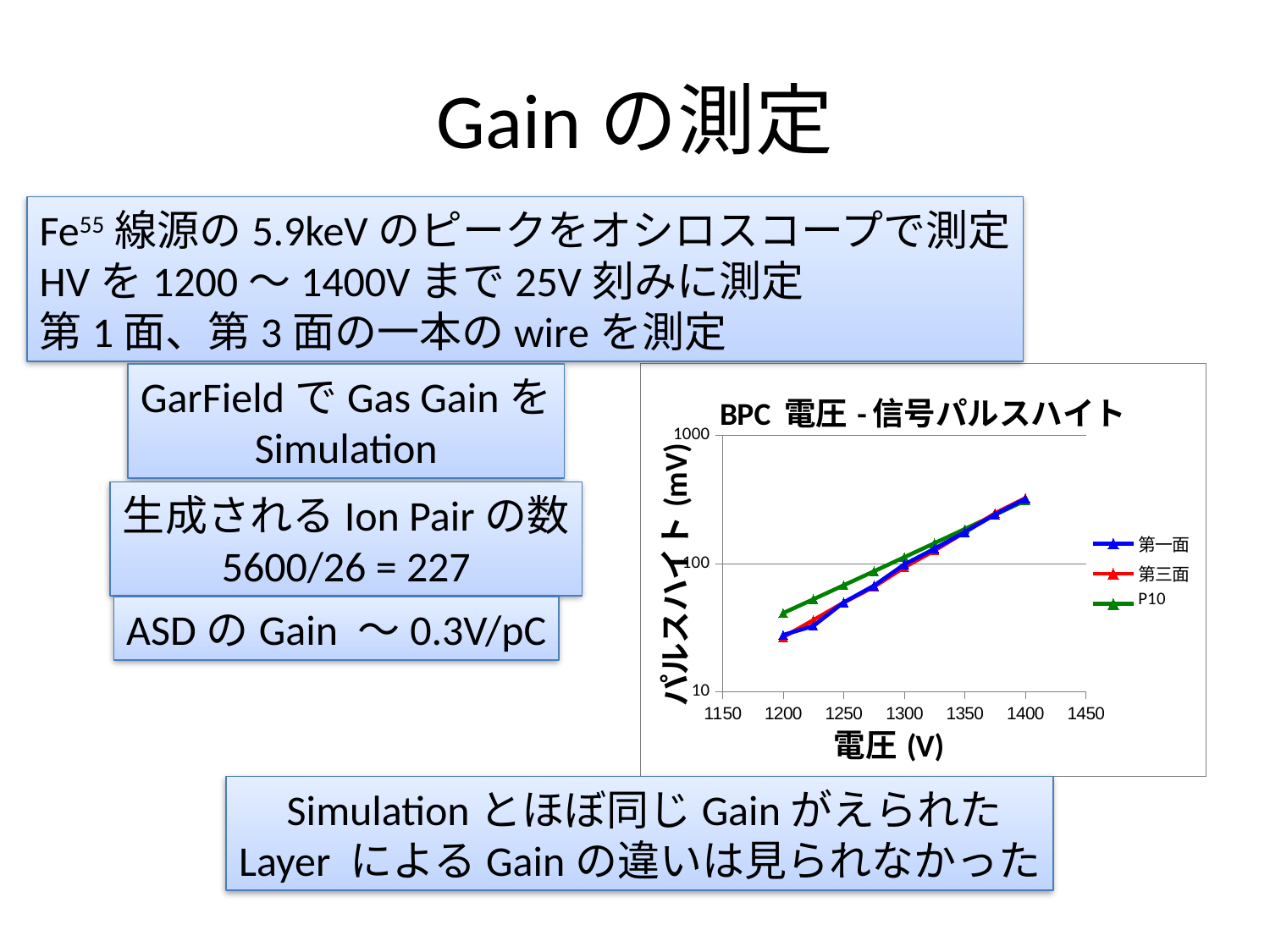

# Gainの測定
Fe55線源の5.9keVのピークをオシロスコープで測定
HVを1200〜1400Vまで25V刻みに測定
第1面、第3面の一本のwireを測定
GarFieldでGas Gainを
Simulation

### Chart: BPC 電圧-信号パルスハイト

| Category | 第一面 | 第三面 | P10 |
|---|---|---|---|
生成されるIon Pairの数
5600/26 = 227
ASDのGain 〜0.3V/pC
 Simulationとほぼ同じGainがえられた
Layer によるGainの違いは見られなかった